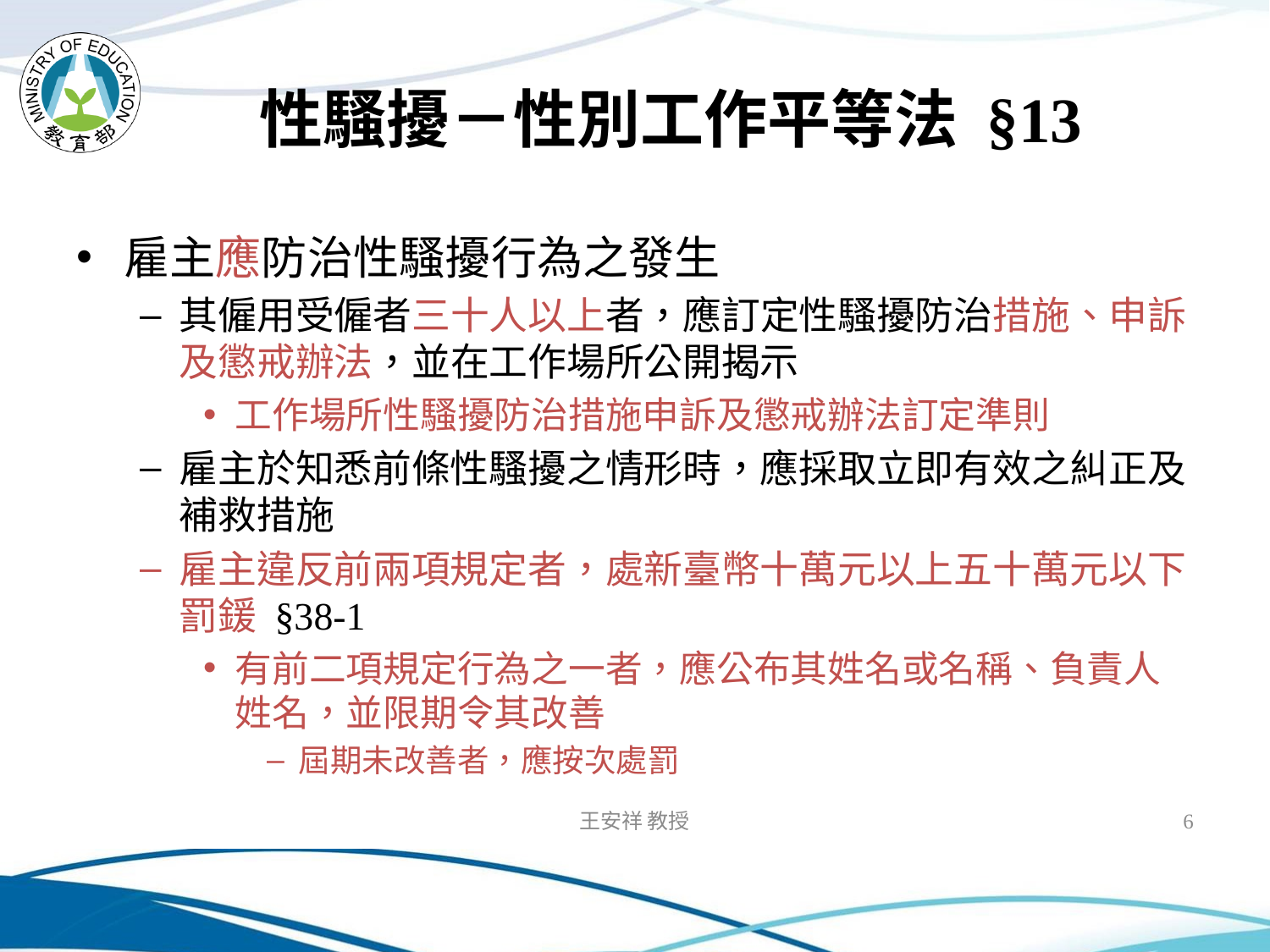

# 性騷擾－性別工作平等法 §13
雇主應防治性騷擾行為之發生
其僱用受僱者三十人以上者，應訂定性騷擾防治措施、申訴及懲戒辦法，並在工作場所公開揭示
工作場所性騷擾防治措施申訴及懲戒辦法訂定準則
雇主於知悉前條性騷擾之情形時，應採取立即有效之糾正及補救措施
雇主違反前兩項規定者，處新臺幣十萬元以上五十萬元以下罰鍰 §38-1
有前二項規定行為之一者，應公布其姓名或名稱、負責人姓名，並限期令其改善
屆期未改善者，應按次處罰
王安祥 教授
6